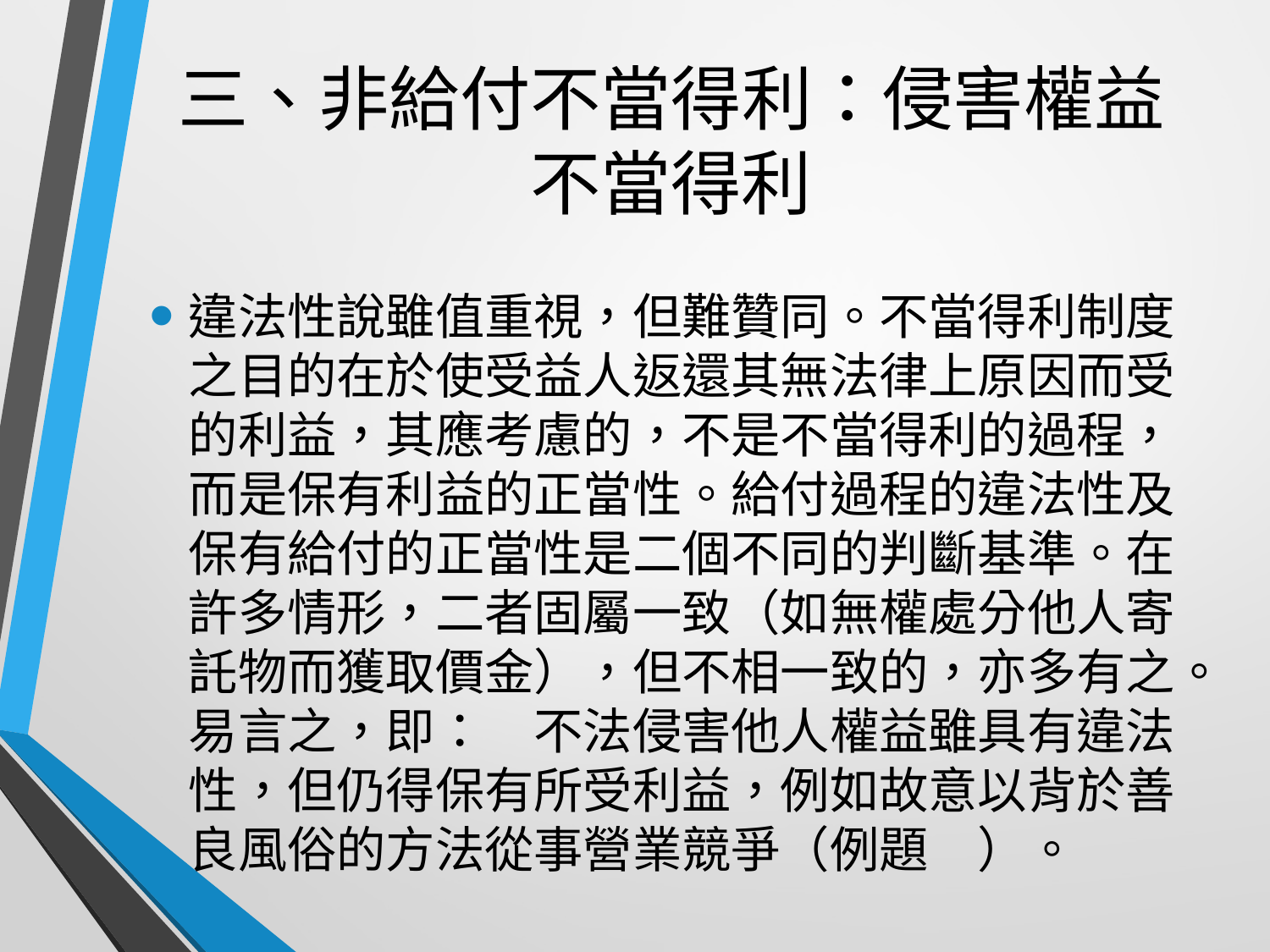

# 三、非給付不當得利：侵害權益不當得利
違法性說雖值重視，但難贊同。不當得利制度之目的在於使受益人返還其無法律上原因而受的利益，其應考慮的，不是不當得利的過程，而是保有利益的正當性。給付過程的違法性及保有給付的正當性是二個不同的判斷基準。在許多情形，二者固屬一致（如無權處分他人寄託物而獲取價金），但不相一致的，亦多有之。易言之，即：　不法侵害他人權益雖具有違法性，但仍得保有所受利益，例如故意以背於善良風俗的方法從事營業競爭（例題　）。